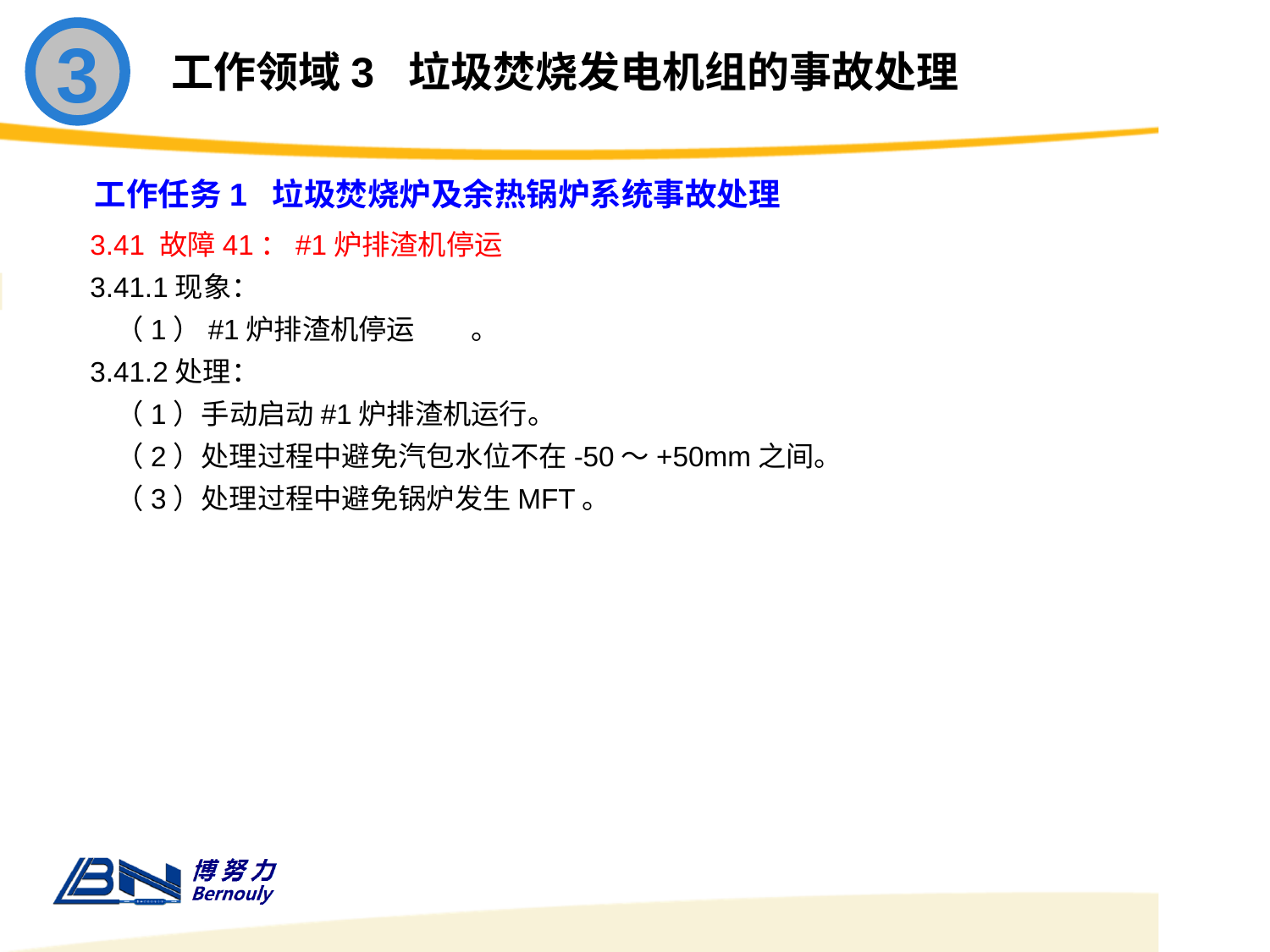

3
工作领域3  垃圾焚烧发电机组的事故处理
工作任务1  垃圾焚烧炉及余热锅炉系统事故处理
3.41 故障41：#1炉排渣机停运
3.41.1现象：
   （1）#1炉排渣机停运	。
3.41.2处理：
   （1）手动启动#1炉排渣机运行。
   （2）处理过程中避免汽包水位不在-50～+50mm之间。
   （3）处理过程中避免锅炉发生MFT。